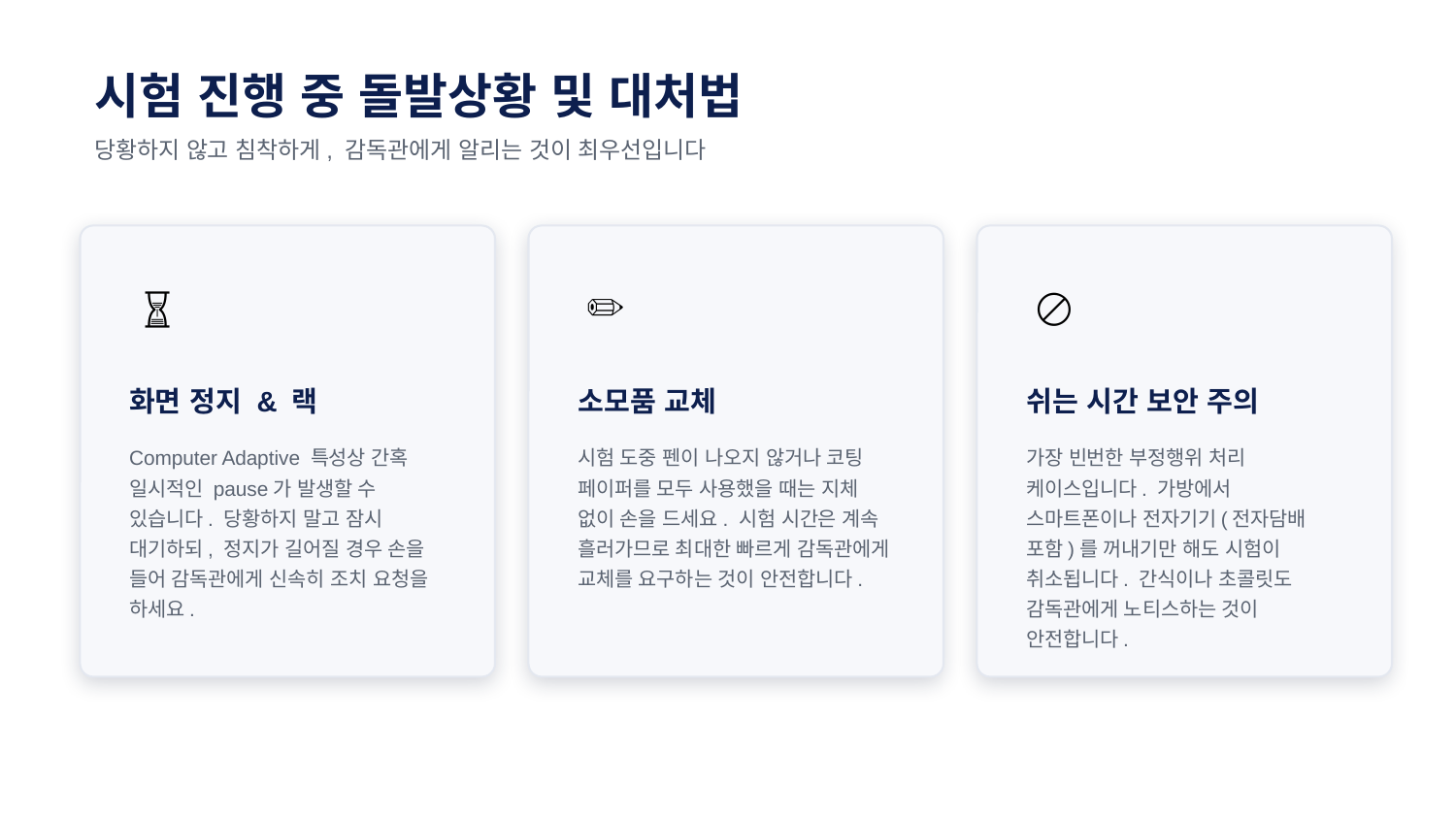

시험 진행 중 돌발상황 및 대처법
당황하지 않고 침착하게, 감독관에게 알리는 것이 최우선입니다

⏳

✏️

🚫
화면 정지 & 랙
소모품 교체
쉬는 시간 보안 주의
Computer Adaptive 특성상 간혹 일시적인 pause가 발생할 수 있습니다. 당황하지 말고 잠시 대기하되, 정지가 길어질 경우 손을 들어 감독관에게 신속히 조치 요청을 하세요.
시험 도중 펜이 나오지 않거나 코팅 페이퍼를 모두 사용했을 때는 지체 없이 손을 드세요. 시험 시간은 계속 흘러가므로 최대한 빠르게 감독관에게 교체를 요구하는 것이 안전합니다.
가장 빈번한 부정행위 처리 케이스입니다. 가방에서 스마트폰이나 전자기기(전자담배 포함)를 꺼내기만 해도 시험이 취소됩니다. 간식이나 초콜릿도 감독관에게 노티스하는 것이 안전합니다.